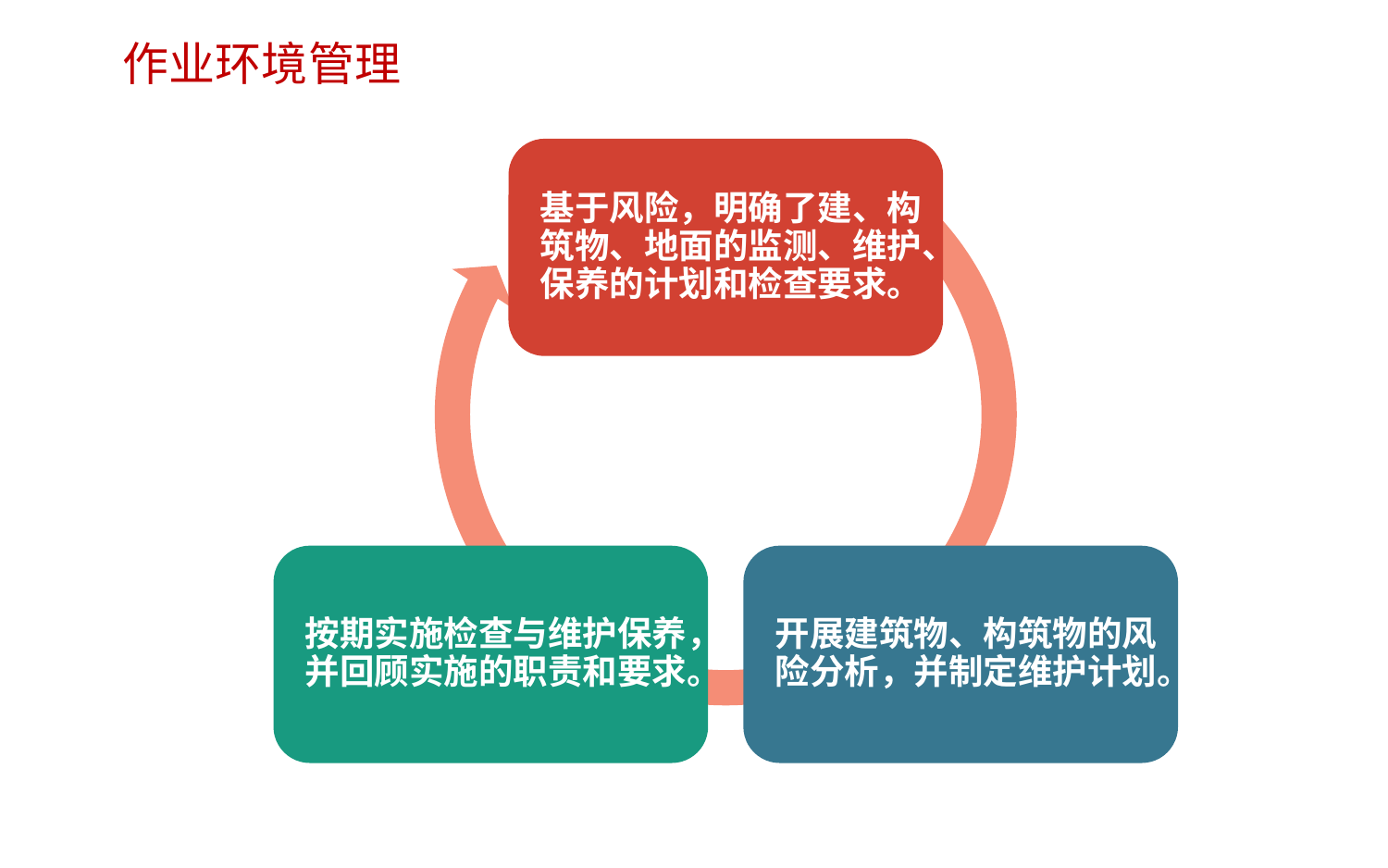

作业环境管理
基于风险，明确了建、构筑物、地面的监测、维护、保养的计划和检查要求。
开展建筑物、构筑物的风险分析，并制定维护计划。
按期实施检查与维护保养，并回顾实施的职责和要求。